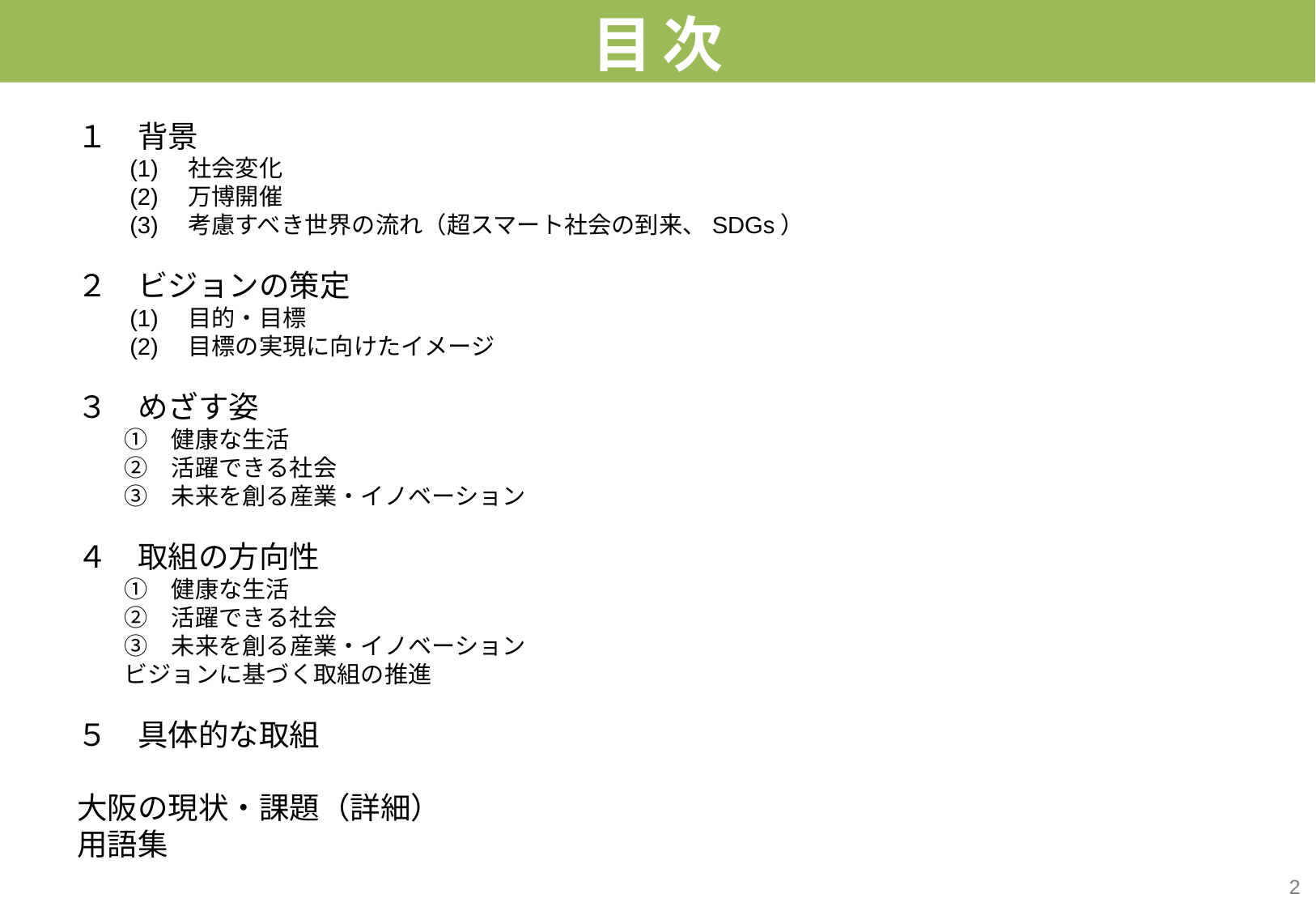

# 目次
１　背景
　　(1)　社会変化
　　(2)　万博開催
　　(3)　考慮すべき世界の流れ（超スマート社会の到来、SDGs）

２　ビジョンの策定
　　(1)　目的・目標
　　(2)　目標の実現に向けたイメージ

３　めざす姿
　　①　健康な生活
　　②　活躍できる社会
　　③　未来を創る産業・イノベーション

４　取組の方向性
　　①　健康な生活
　　②　活躍できる社会
　　③　未来を創る産業・イノベーション
　　ビジョンに基づく取組の推進

５　具体的な取組

大阪の現状・課題（詳細）
用語集
2